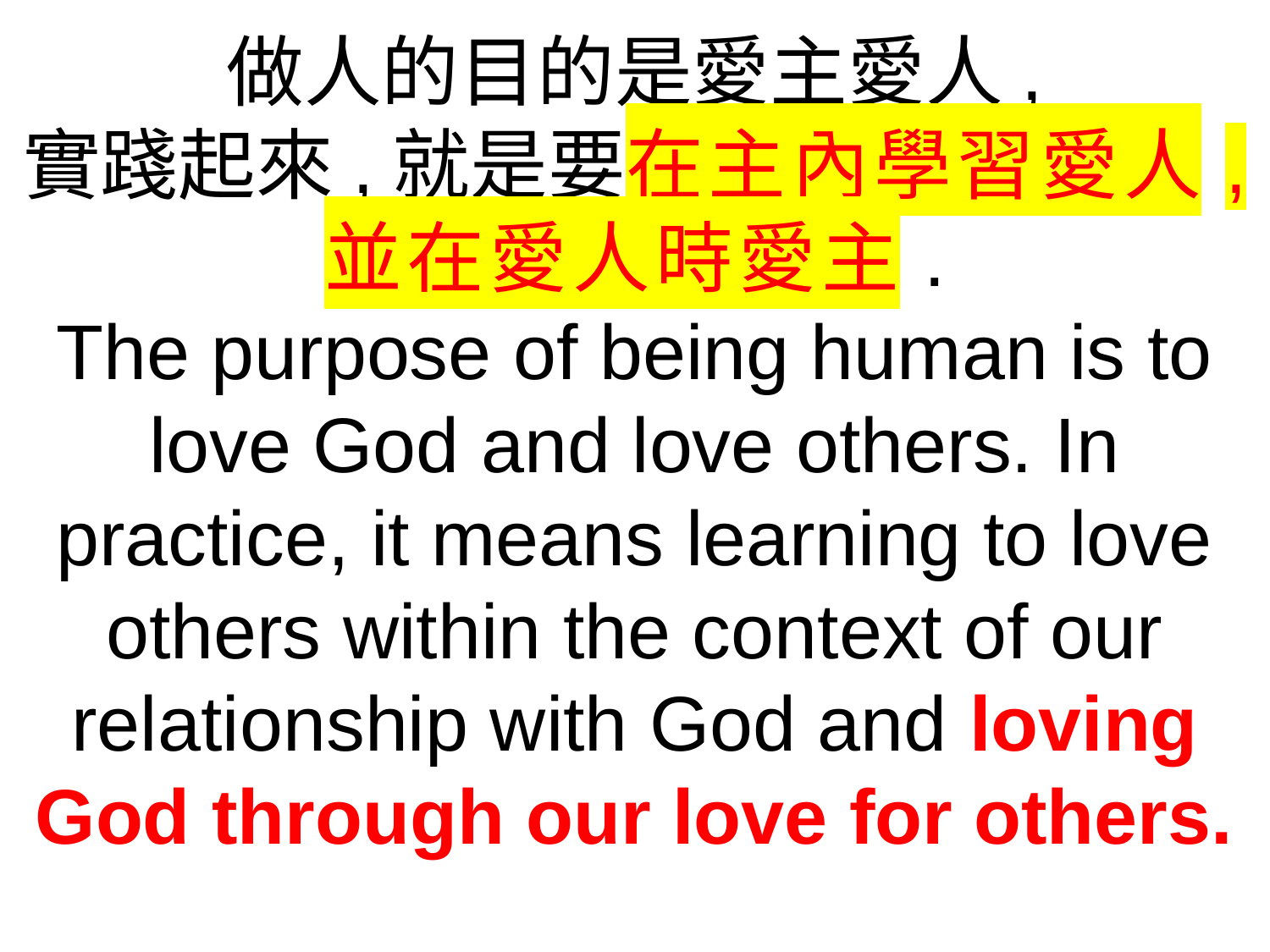

做人的目的是愛主愛人,
實踐起來,就是要在主內學習愛人,
並在愛人時愛主.
The purpose of being human is to love God and love others. In practice, it means learning to love others within the context of our relationship with God and loving God through our love for others.